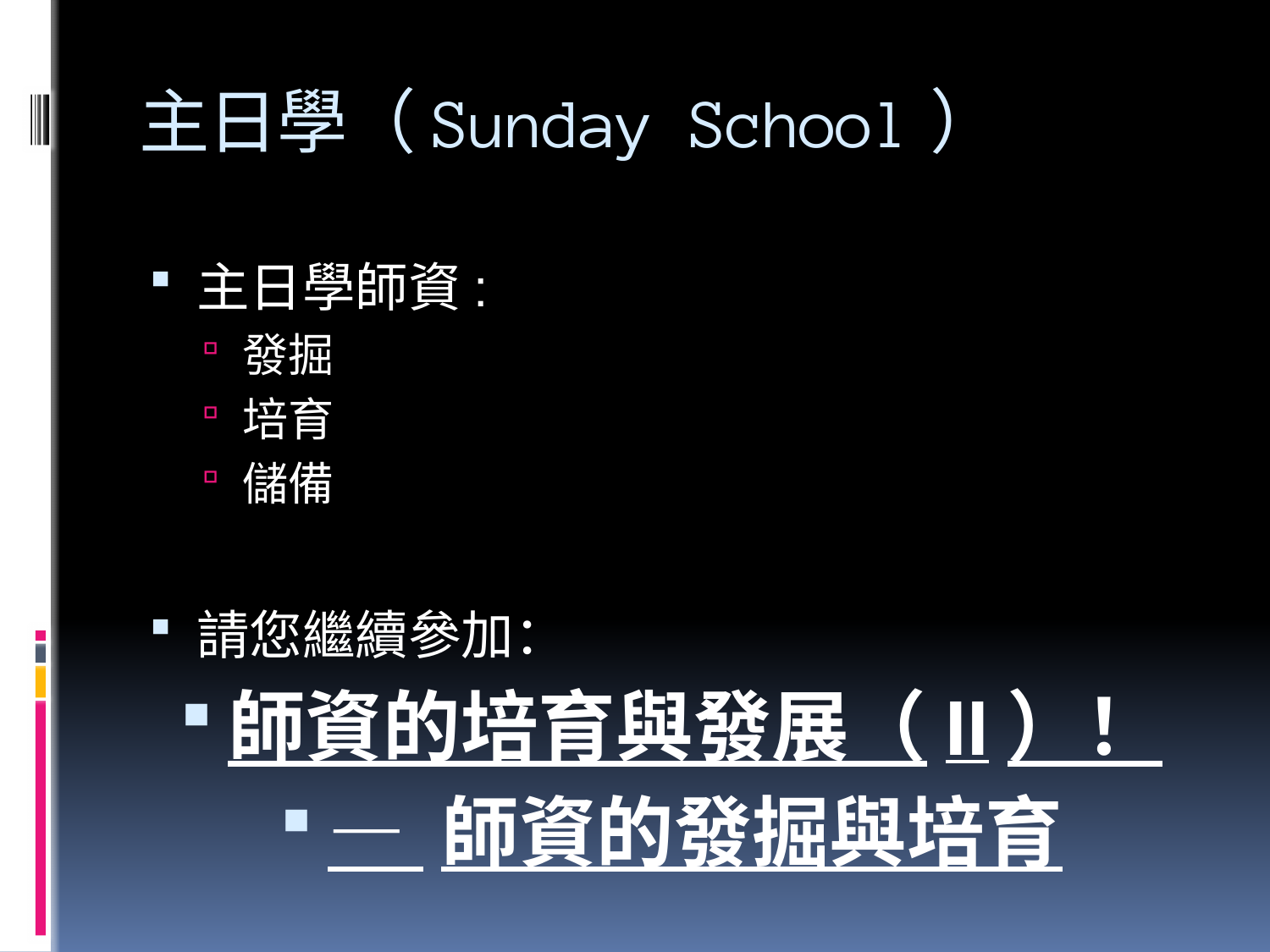

# 主日學（Sunday School）
主日學師資:
發掘
培育
儲備

請您繼續參加：
師資的培育與發展（II）！
― 師資的發掘與培育